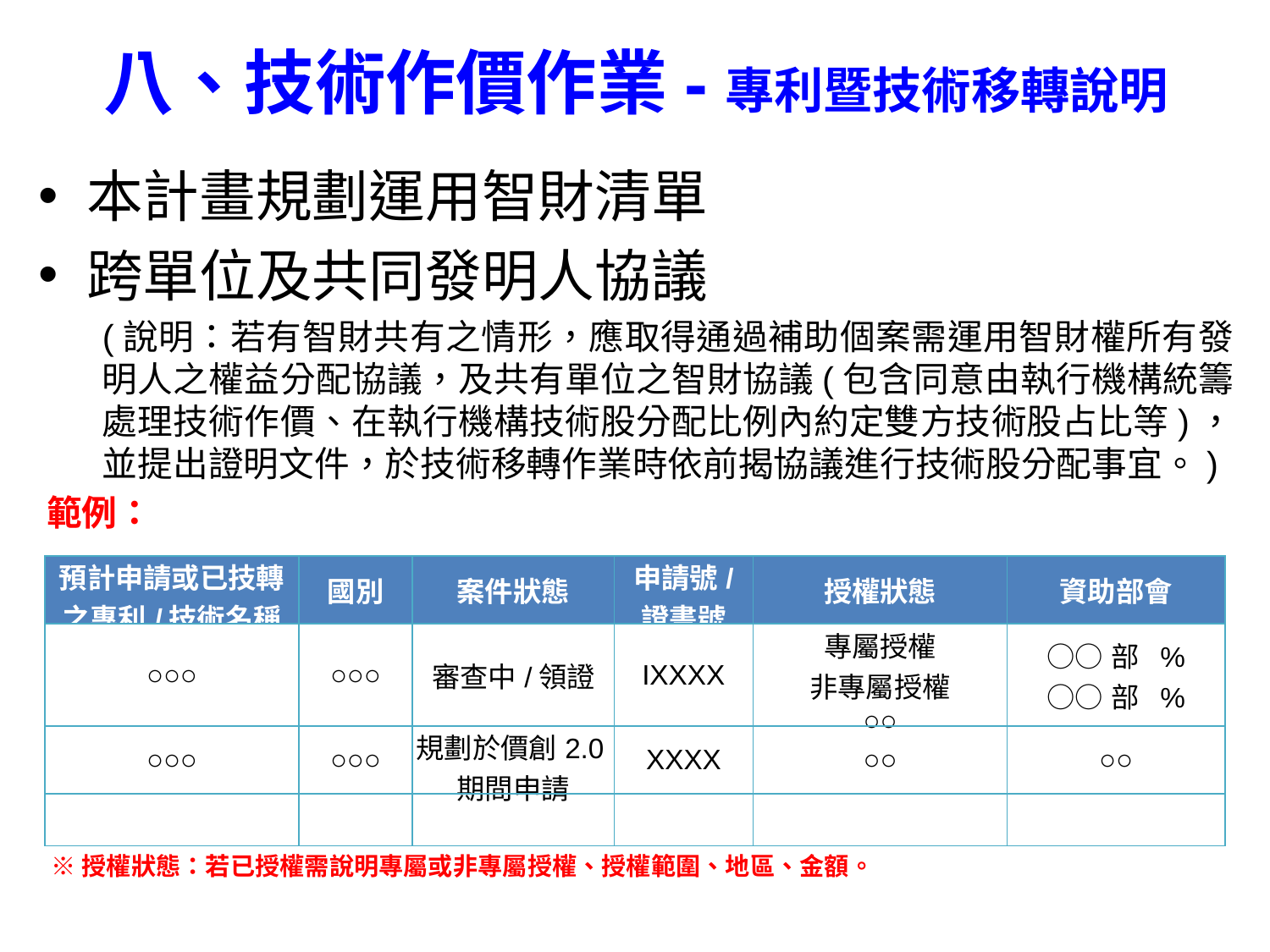

# 八、技術作價作業-專利暨技術移轉說明
本計畫規劃運用智財清單
跨單位及共同發明人協議
(說明：若有智財共有之情形，應取得通過補助個案需運用智財權所有發明人之權益分配協議，及共有單位之智財協議(包含同意由執行機構統籌處理技術作價、在執行機構技術股分配比例內約定雙方技術股占比等)，並提出證明文件，於技術移轉作業時依前揭協議進行技術股分配事宜。)
範例：
| 預計申請或已技轉之專利/技術名稱 | 國別 | 案件狀態 | 申請號/ 證書號 | 授權狀態 | 資助部會 |
| --- | --- | --- | --- | --- | --- |
| ○○○ | ○○○ | 審查中/領證 | IXXXX | 專屬授權 非專屬授權 ○○ | ○○部 % ○○部 % |
| ○○○ | ○○○ | 規劃於價創2.0期間申請 | XXXX | ○○ | ○○ |
|  |  |  |  |  |  |
※授權狀態：若已授權需說明專屬或非專屬授權、授權範圍、地區、金額。